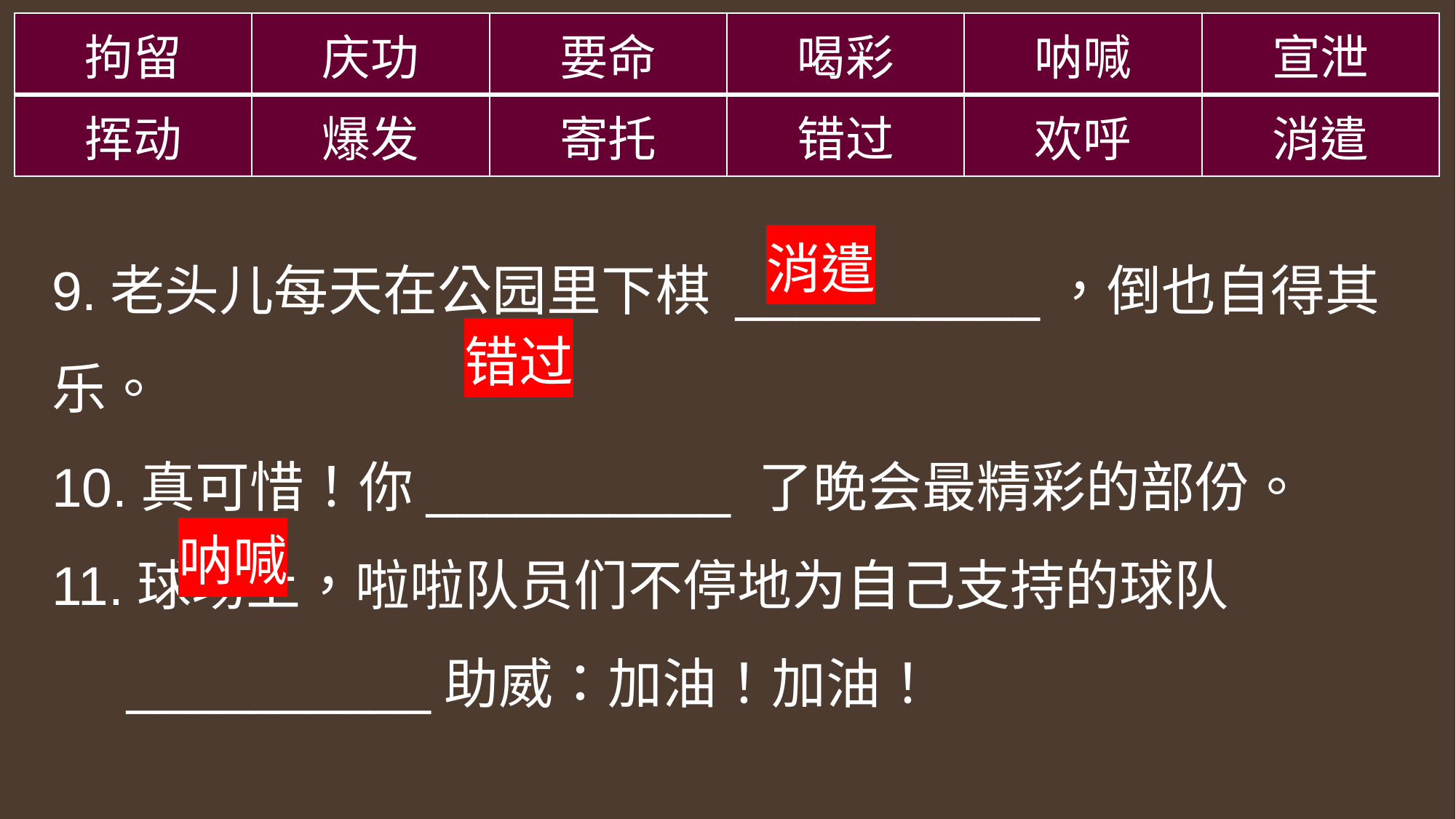

| 拘留 | 庆功 | 要命 | 喝彩 | 呐喊 | 宣泄 |
| --- | --- | --- | --- | --- | --- |
| 挥动 | 爆发 | 寄托 | 错过 | 欢呼 | 消遣 |
9.老头儿每天在公园里下棋 __________，倒也自得其乐。
10.真可惜！你__________ 了晚会最精彩的部份。
11.球场上，啦啦队员们不停地为自己支持的球队
     __________助威：加油！加油！
消遣
错过
呐喊